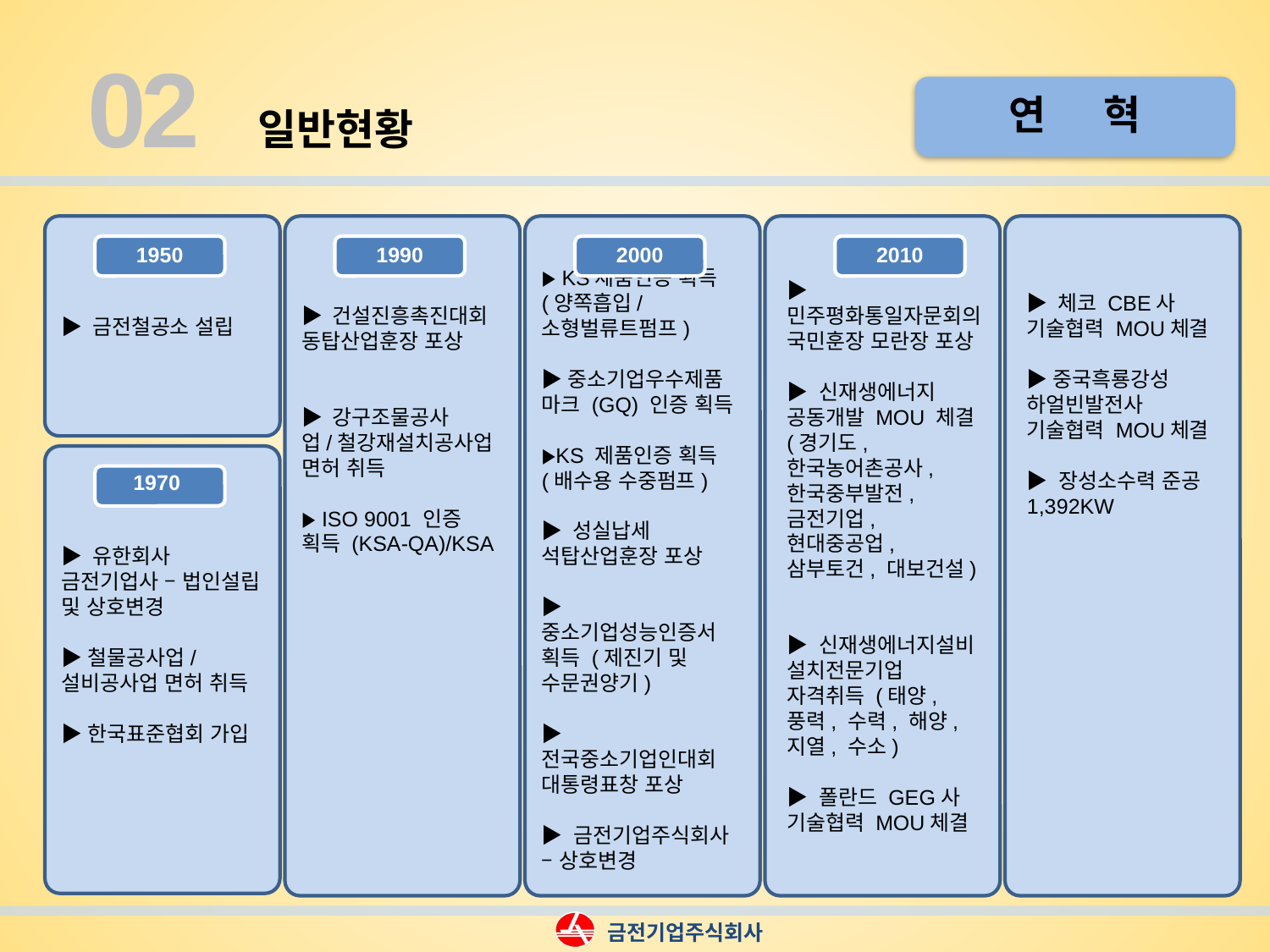

02
연     혁
일반현황

▶ 금전철공소 설립

▶ 건설진흥촉진대회 동탑산업훈장 포상

▶ 강구조물공사업/철강재설치공사업 면허 취득

▶ ISO 9001 인증 획득 (KSA-QA)/KSA

▶ KS제품인증 획득 (양쪽흡입/소형벌류트펌프)

▶중소기업우수제품 마크 (GQ) 인증 획득

▶KS 제품인증 획득 (배수용 수중펌프)

▶ 성실납세 석탑산업훈장 포상

▶ 중소기업성능인증서 획득 (제진기 및 수문권양기)

▶ 전국중소기업인대회 대통령표창 포상

▶ 금전기업주식회사 – 상호변경
▶ 민주평화통일자문회의 국민훈장 모란장 포상

▶ 신재생에너지 공동개발 MOU 체결 (경기도, 한국농어촌공사, 한국중부발전, 금전기업, 현대중공업, 삼부토건, 대보건설)

▶ 신재생에너지설비 설치전문기업 자격취득 (태양, 풍력, 수력, 해양, 지열, 수소)

▶ 폴란드 GEG사 기술협력 MOU체결
▶ 체코 CBE사 기술협력 MOU체결

▶중국흑룡강성 하얼빈발전사 기술협력 MOU체결

▶ 장성소수력 준공 1,392KW

1950

1990

2000

2010
▶ 유한회사 금전기업사 – 법인설립 및 상호변경

▶철물공사업/설비공사업 면허 취득

▶한국표준협회 가입

1970

금전기업주식회사